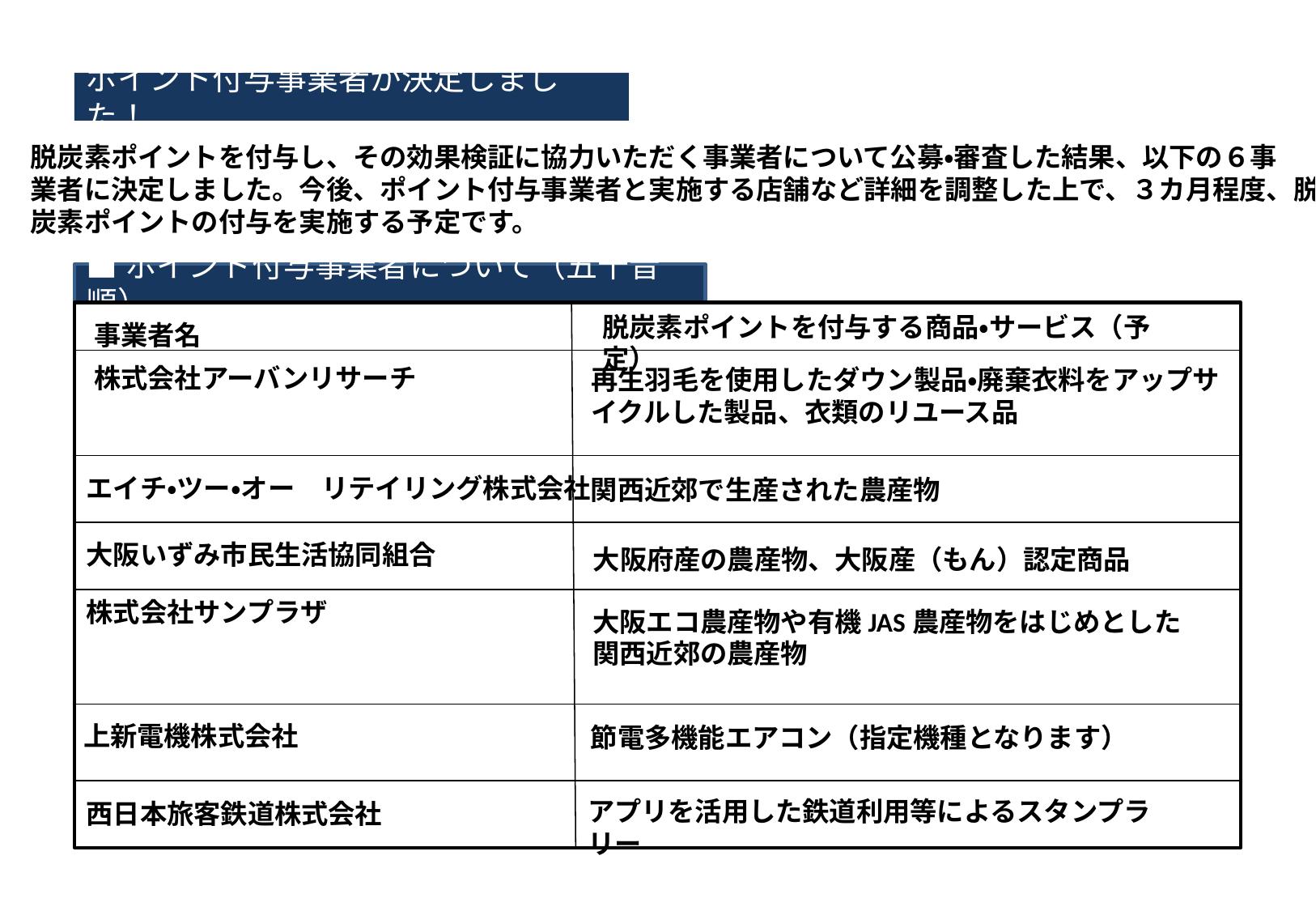

ポイント付与事業者が決定しました！
脱炭素ポイントを付与し、その効果検証に協力いただく事業者について公募・審査した結果、以下の６事
業者に決定しました。今後、ポイント付与事業者と実施する店舗など詳細を調整した上で、３カ月程度、脱
炭素ポイントの付与を実施する予定です。
■ポイント付与事業者について（五十音順）

脱炭素ポイントを付与する商品・サービス（予定）
事業者名
株式会社アーバンリサーチ
再生羽毛を使用したダウン製品・廃棄衣料をアップサイクルした製品、衣類のリユース品
エイチ・ツー・オー　リテイリング株式会社
関西近郊で生産された農産物
大阪いずみ市民生活協同組合
大阪府産の農産物、大阪産（もん）認定商品
株式会社サンプラザ
大阪エコ農産物や有機JAS農産物をはじめとした関西近郊の農産物
上新電機株式会社
節電多機能エアコン（指定機種となります）
アプリを活用した鉄道利用等によるスタンプラリー
西日本旅客鉄道株式会社